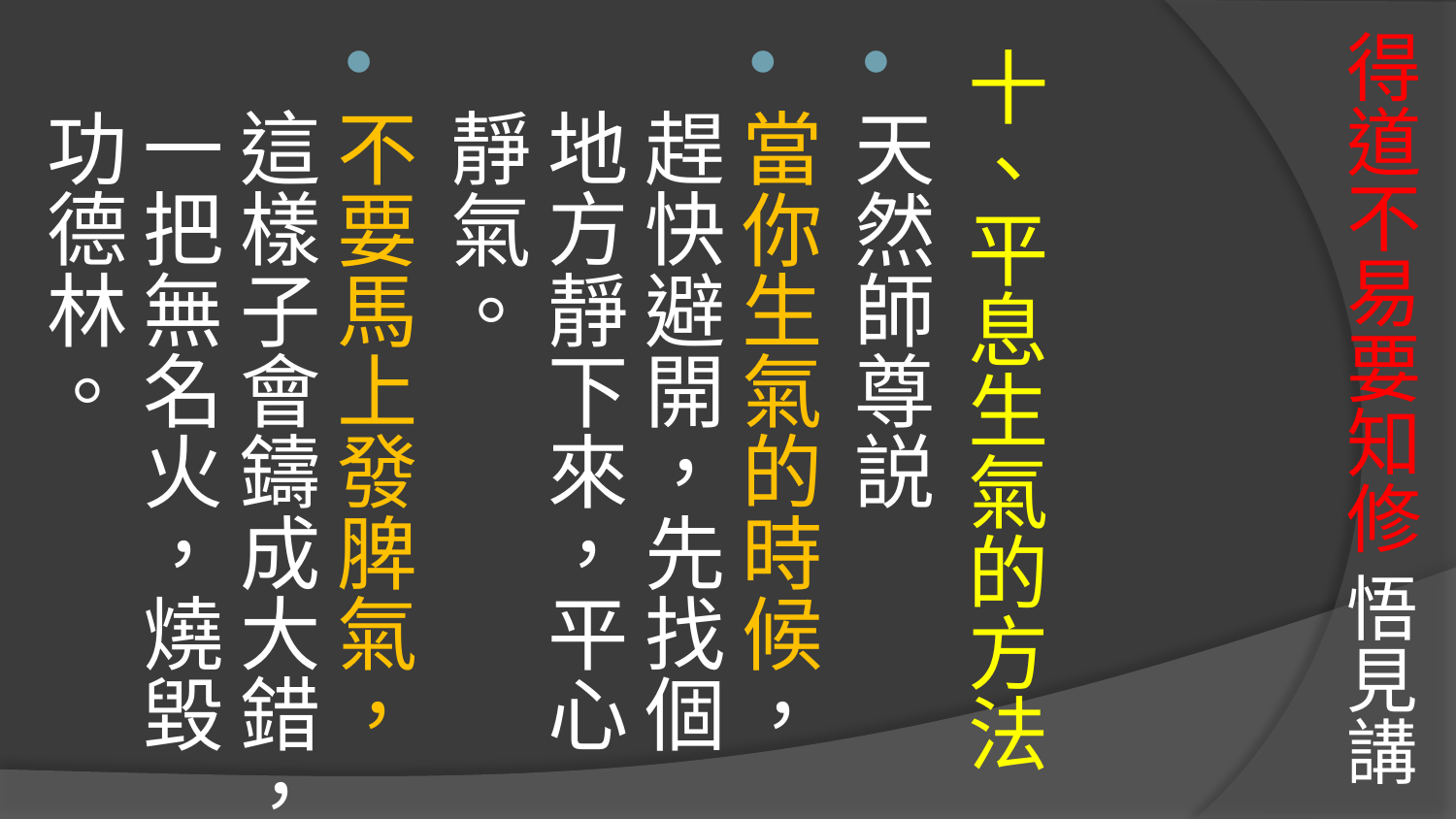

# 得道不易要知修 悟見講
十、平息生氣的方法
天然師尊説
當你生氣的時候，趕快避開，先找個地方靜下來，平心靜氣。
不要馬上發脾氣，這樣子會鑄成大錯，一把無名火，燒毀功德林。